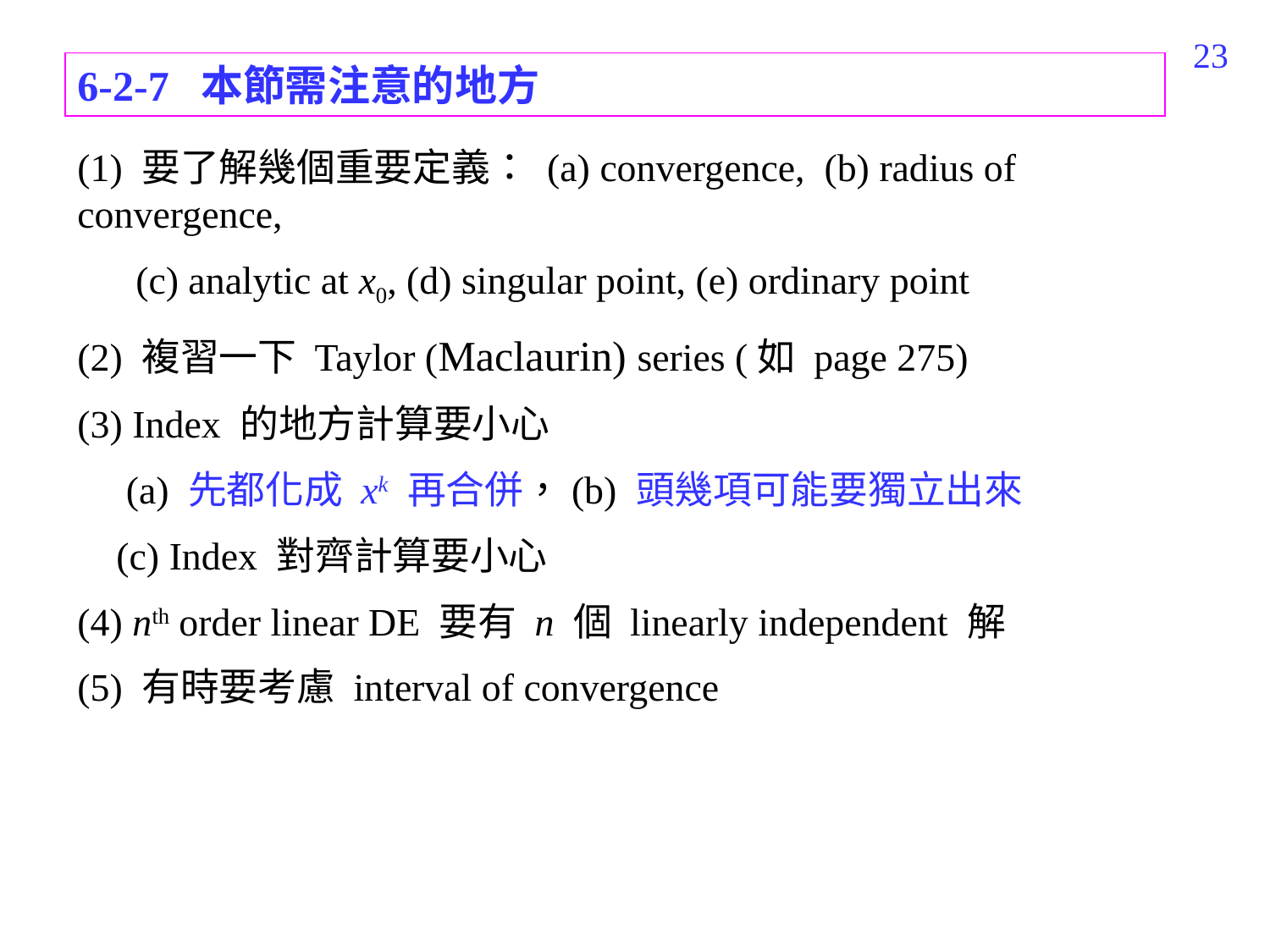

23
6-2-7  本節需注意的地方
(1) 要了解幾個重要定義： (a) convergence,  (b) radius of convergence,
      (c) analytic at x0, (d) singular point, (e) ordinary point
(2) 複習一下 Taylor (Maclaurin) series (如 page 275)
(3) Index 的地方計算要小心
     (a) 先都化成 xk 再合併，(b) 頭幾項可能要獨立出來
    (c) Index 對齊計算要小心
(4) nth order linear DE 要有 n 個 linearly independent 解
(5) 有時要考慮 interval of convergence